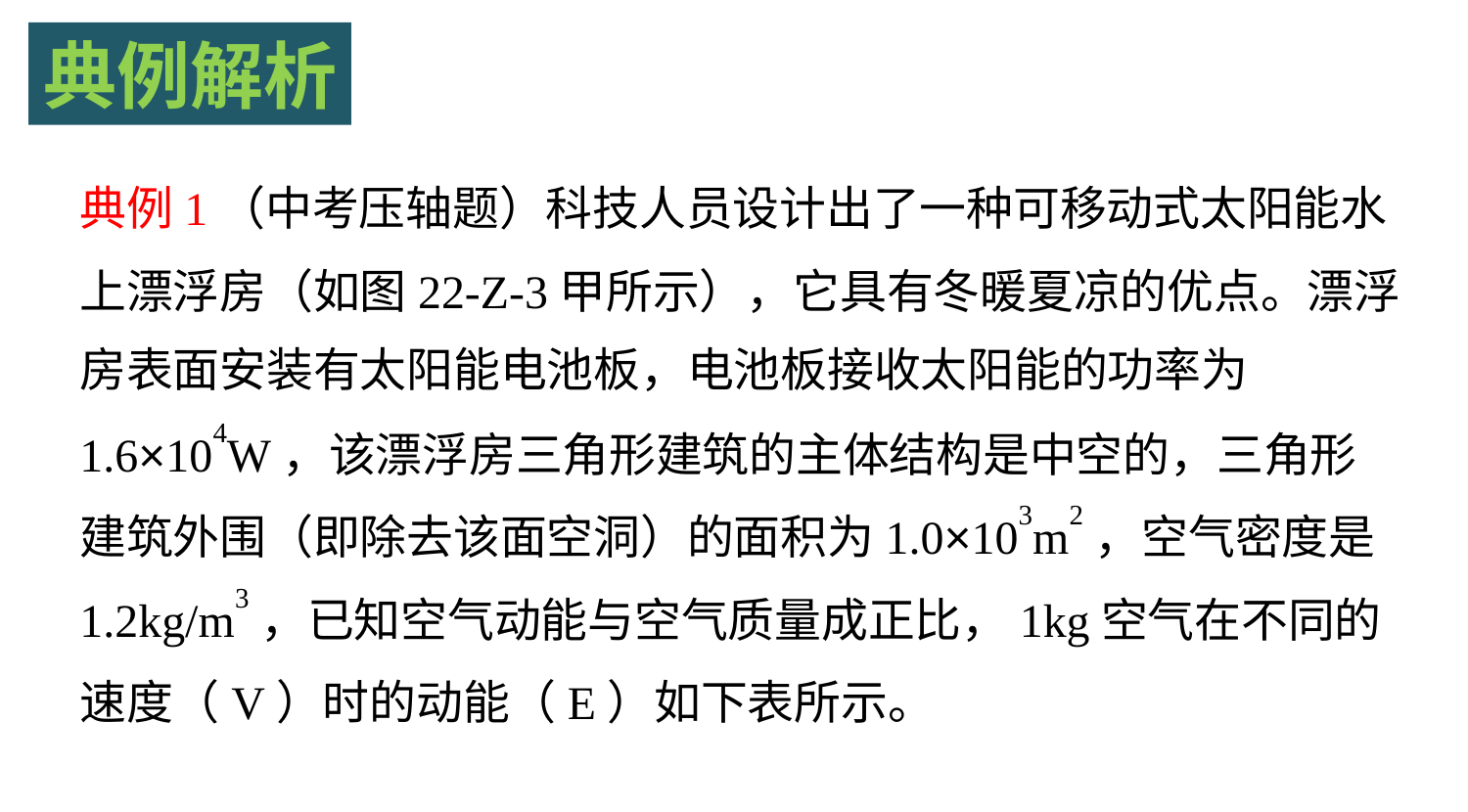

典例解析
典例1（中考压轴题）科技人员设计出了一种可移动式太阳能水

上漂浮房（如图22-Z-3甲所示），它具有冬暖夏凉的优点。漂浮

房表面安装有太阳能电池板，电池板接收太阳能的功率为

1.6×104W，该漂浮房三角形建筑的主体结构是中空的，三角形

建筑外围（即除去该面空洞）的面积为1.0×103m2，空气密度是

1.2kg/m3，已知空气动能与空气质量成正比，1kg空气在不同的

速度（V）时的动能（E）如下表所示。